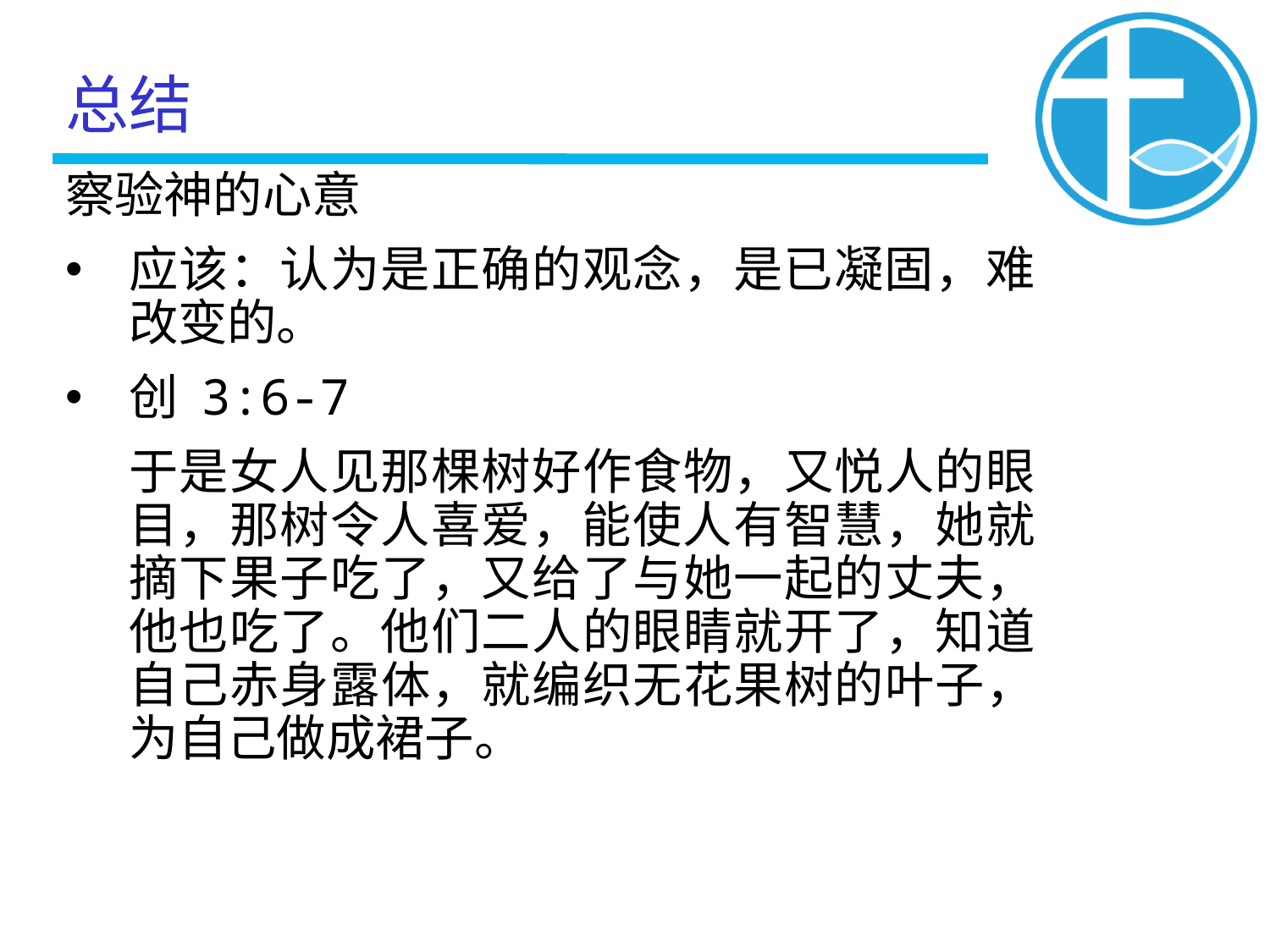

总结

察验神的心意
应该：认为是正确的观念，是已凝固，难改变的。
创 3:6-7
于是女人见那棵树好作食物，又悦人的眼目，那树令人喜爱，能使人有智慧，她就摘下果子吃了，又给了与她一起的丈夫，他也吃了。他们二人的眼睛就开了，知道自己赤身露体，就编织无花果树的叶子，为自己做成裙子。